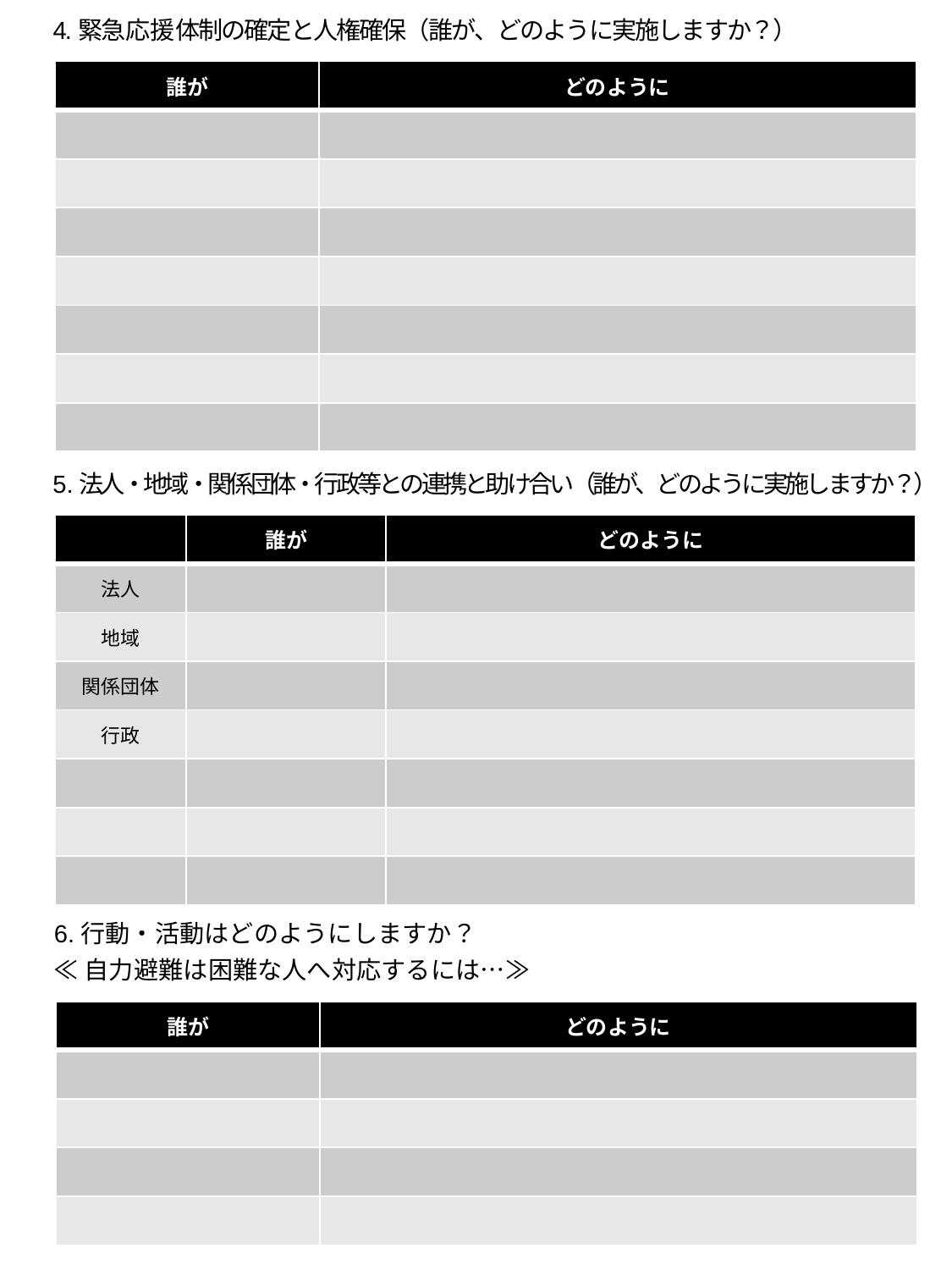

4.緊急応援体制の確定と人権確保（誰が、どのように実施しますか？）
| 誰が | どのように |
| --- | --- |
|  |  |
|  |  |
|  |  |
|  |  |
|  |  |
|  |  |
|  |  |
5.法人・地域・関係団体・行政等との連携と助け合い（誰が、どのように実施しますか？）
|  | 誰が | どのように |
| --- | --- | --- |
| 法人 |  |  |
| 地域 |  |  |
| 関係団体 |  |  |
| 行政 |  |  |
|  |  |  |
|  |  |  |
|  |  |  |
6.行動・活動はどのようにしますか？
≪自力避難は困難な人へ対応するには…≫
| 誰が | どのように |
| --- | --- |
|  |  |
|  |  |
|  |  |
|  |  |